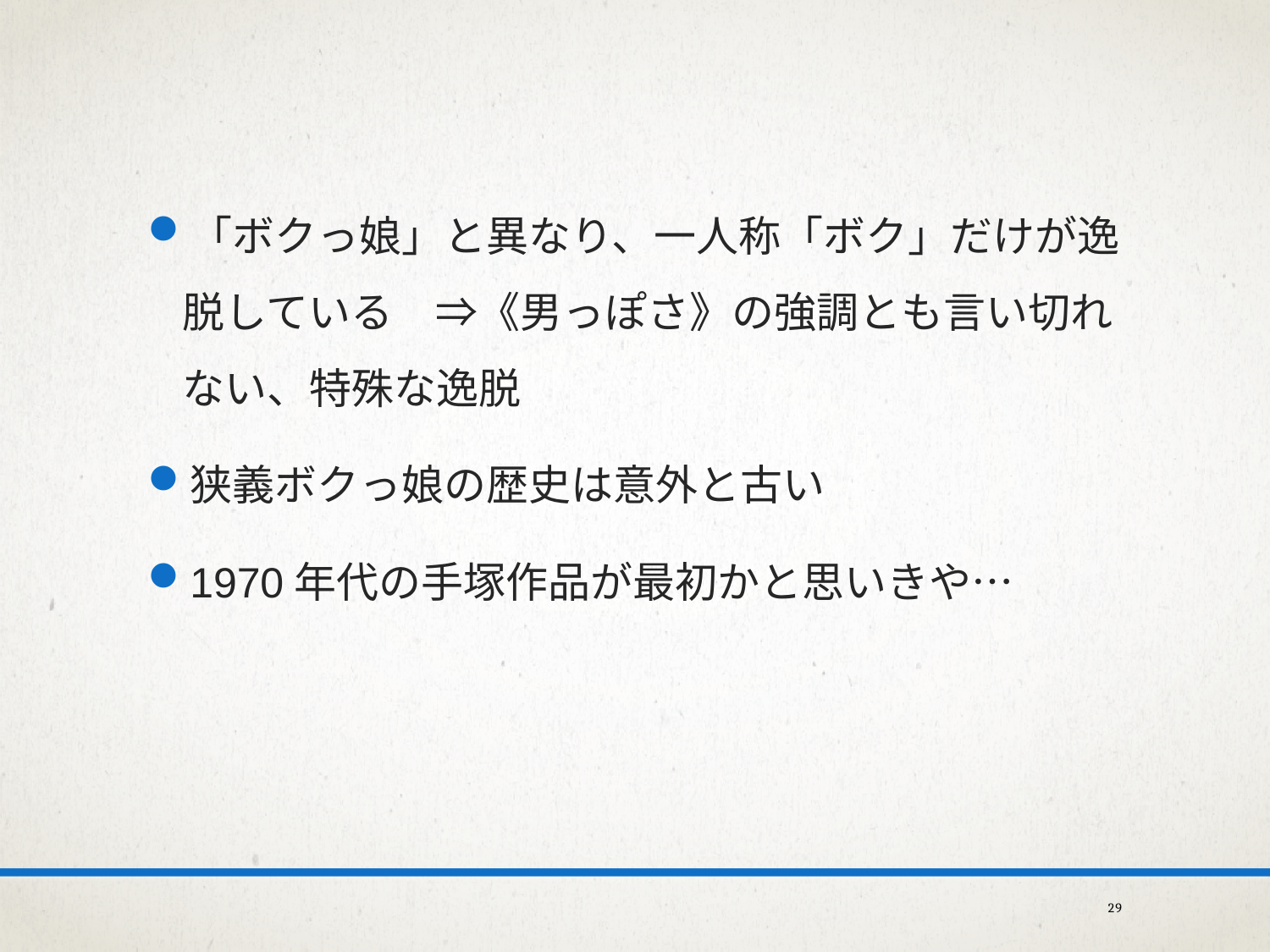

「ボクっ娘」と異なり、一人称「ボク」だけが逸脱している　⇒《男っぽさ》の強調とも言い切れない、特殊な逸脱
狭義ボクっ娘の歴史は意外と古い
1970年代の手塚作品が最初かと思いきや…
29